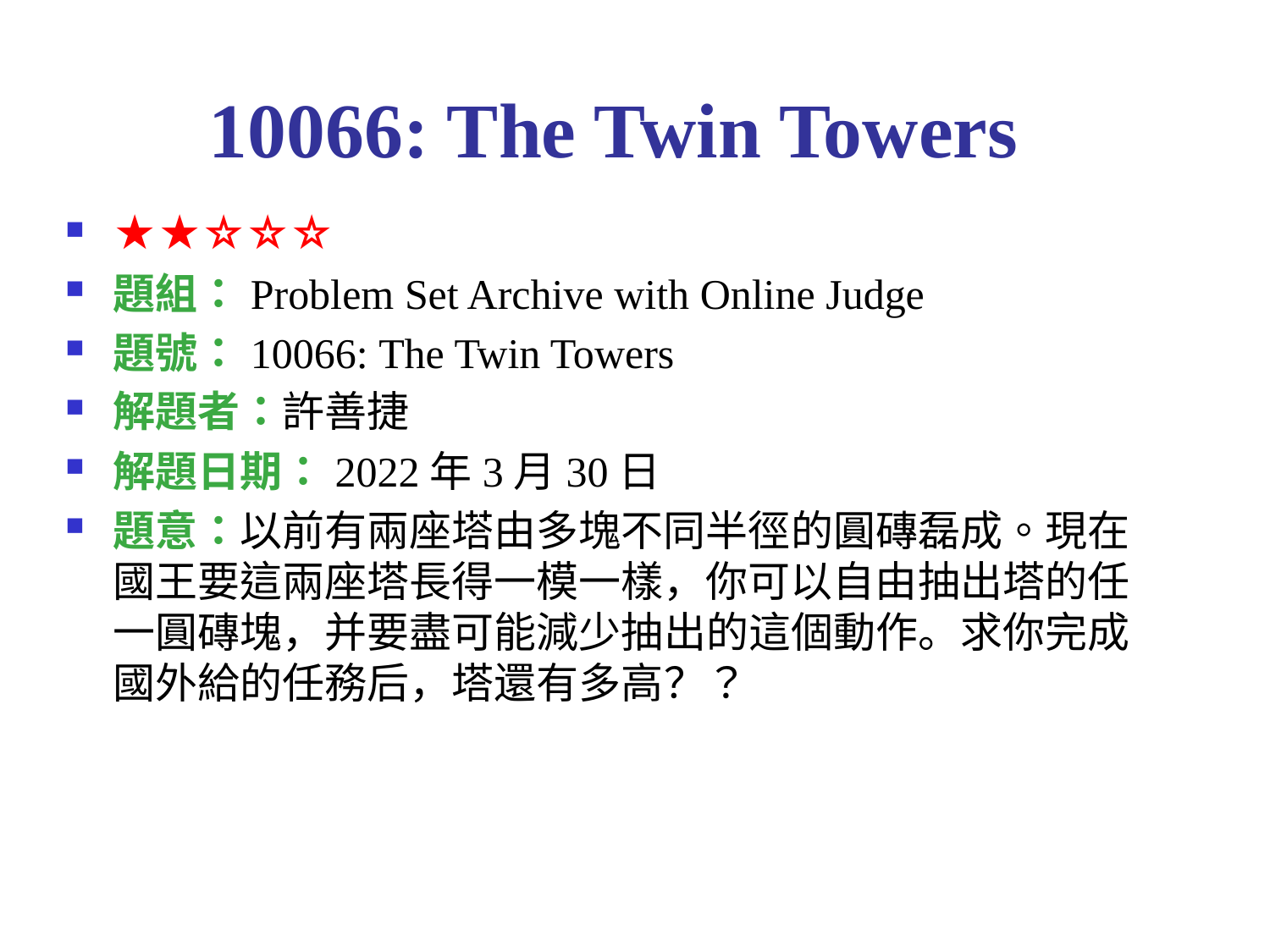

# 10066: The Twin Towers
★★☆☆☆
題組：Problem Set Archive with Online Judge
題號：10066: The Twin Towers
解題者：許善捷
解題日期：2022年3月30日
題意：以前有兩座塔由多塊不同半徑的圓磚磊成。現在國王要這兩座塔長得一模一樣，你可以自由抽出塔的任一圓磚塊，并要盡可能減少抽出的這個動作。求你完成國外給的任務后，塔還有多高？？
1